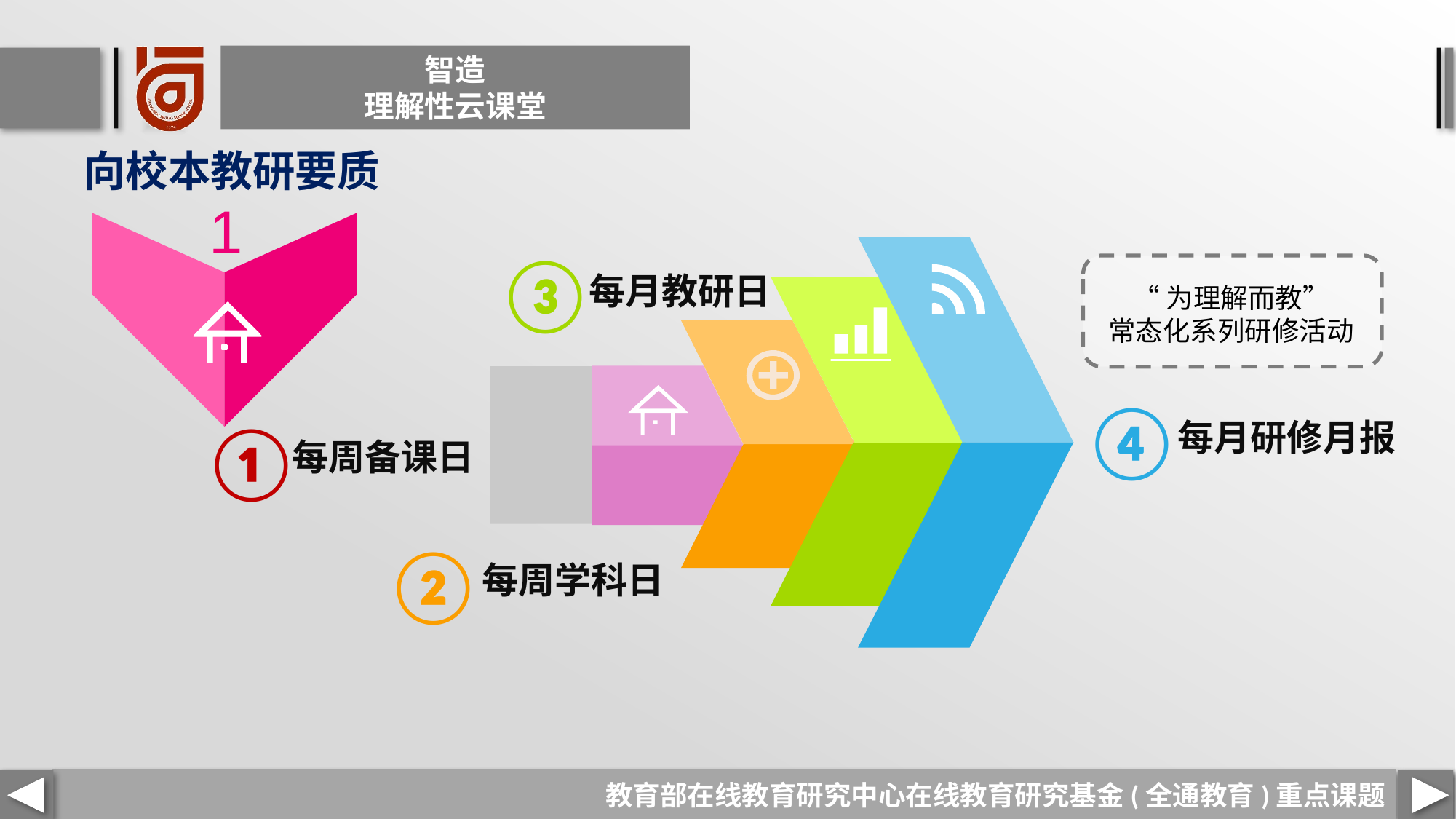

智造
理解性云课堂

向校本教研要质
1

③
每月教研日

“为理解而教”
常态化系列研修活动

④
每月研修月报
①
每周备课日
②
每周学科日